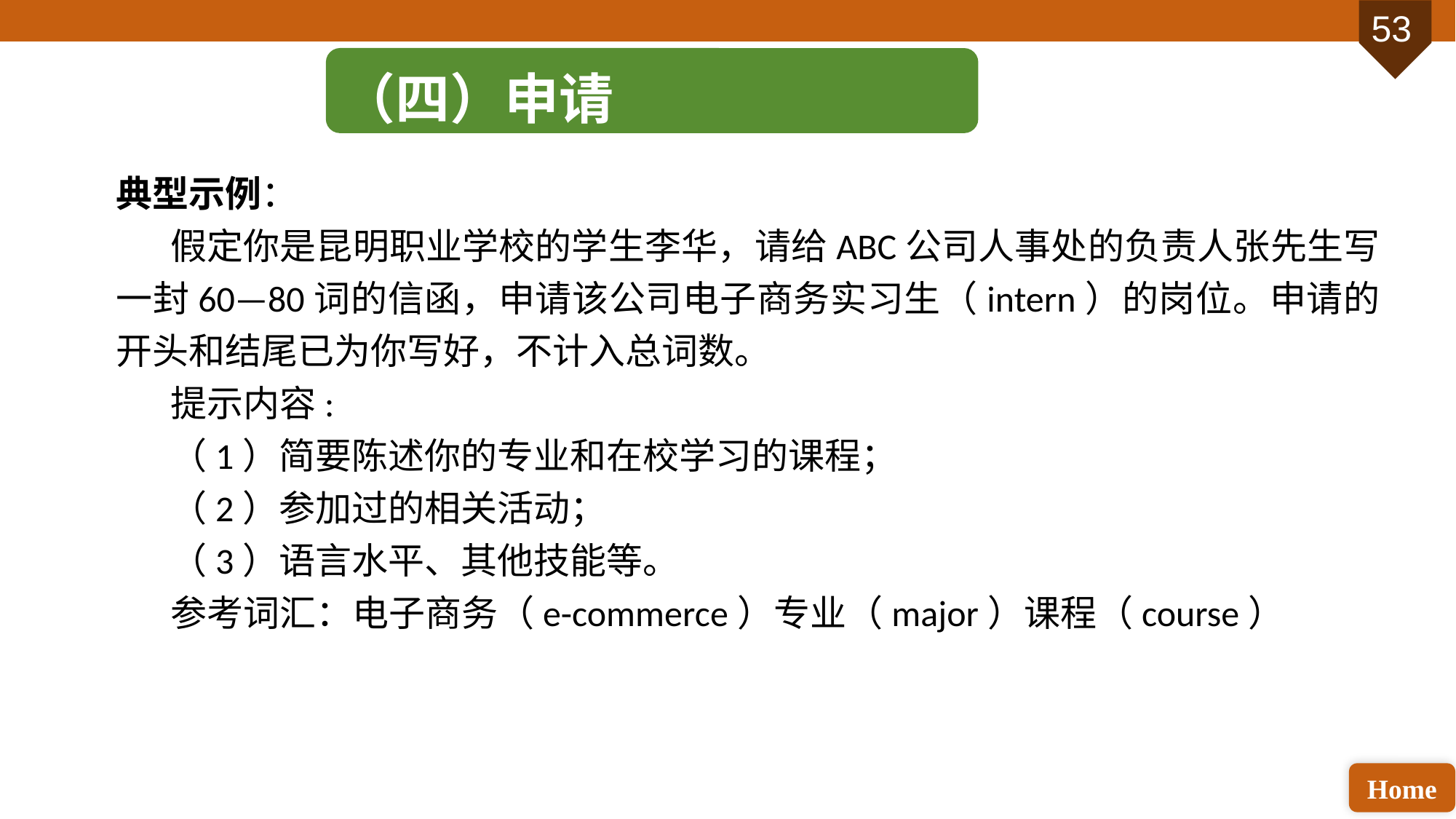

（四）申请
典型示例：
假定你是昆明职业学校的学生李华，请给ABC公司人事处的负责人张先生写一封60—80词的信函，申请该公司电子商务实习生（intern）的岗位。申请的开头和结尾已为你写好，不计入总词数。
提示内容:
（1）简要陈述你的专业和在校学习的课程；
（2）参加过的相关活动；
（3）语言水平、其他技能等。
参考词汇：电子商务（e-commerce）专业（major）课程（course）